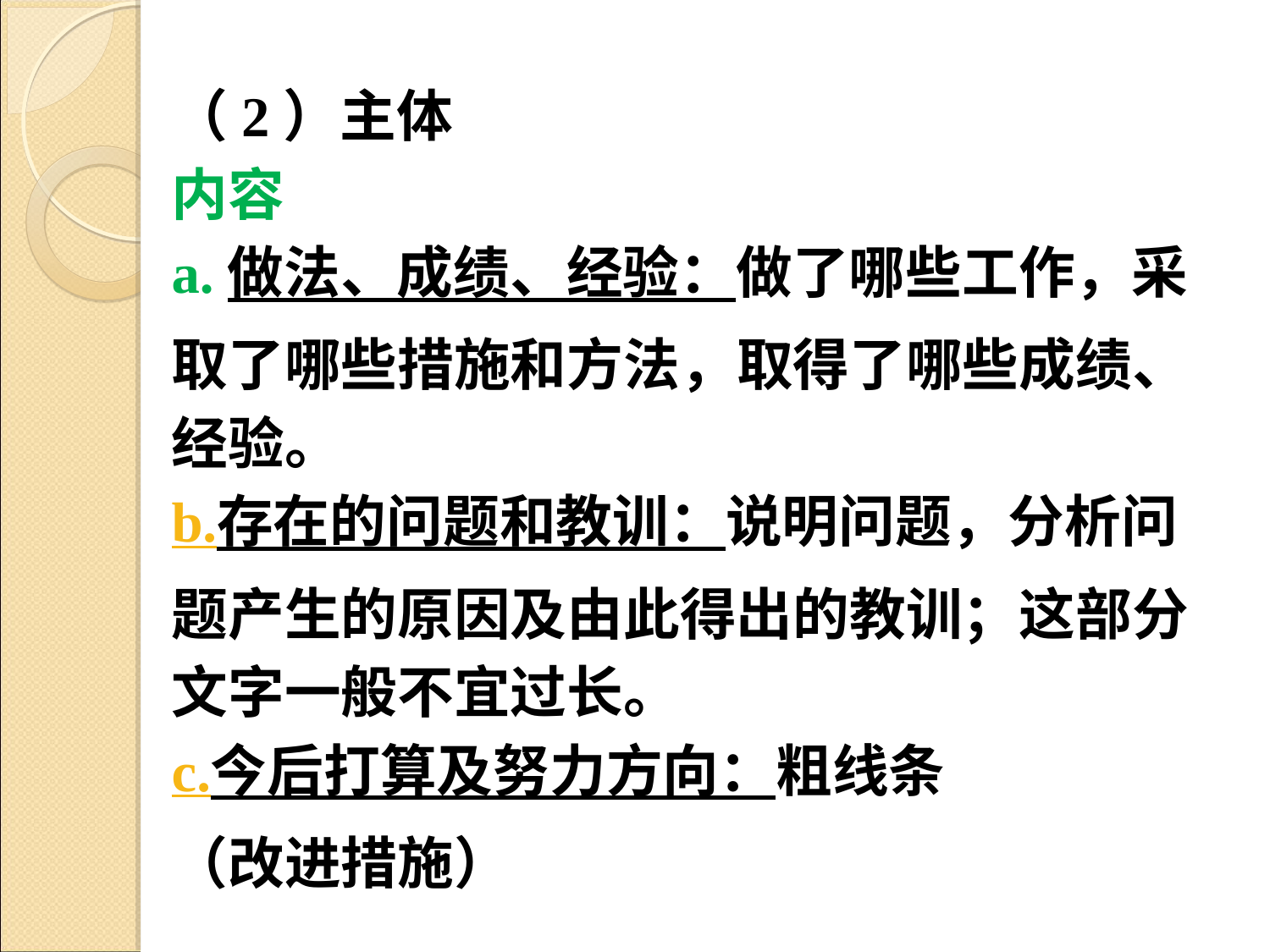

（2）主体
内容
a.做法、成绩、经验：做了哪些工作，采
取了哪些措施和方法，取得了哪些成绩、
经验。
b.存在的问题和教训：说明问题，分析问
题产生的原因及由此得出的教训；这部分
文字一般不宜过长。
c.今后打算及努力方向：粗线条
（改进措施）